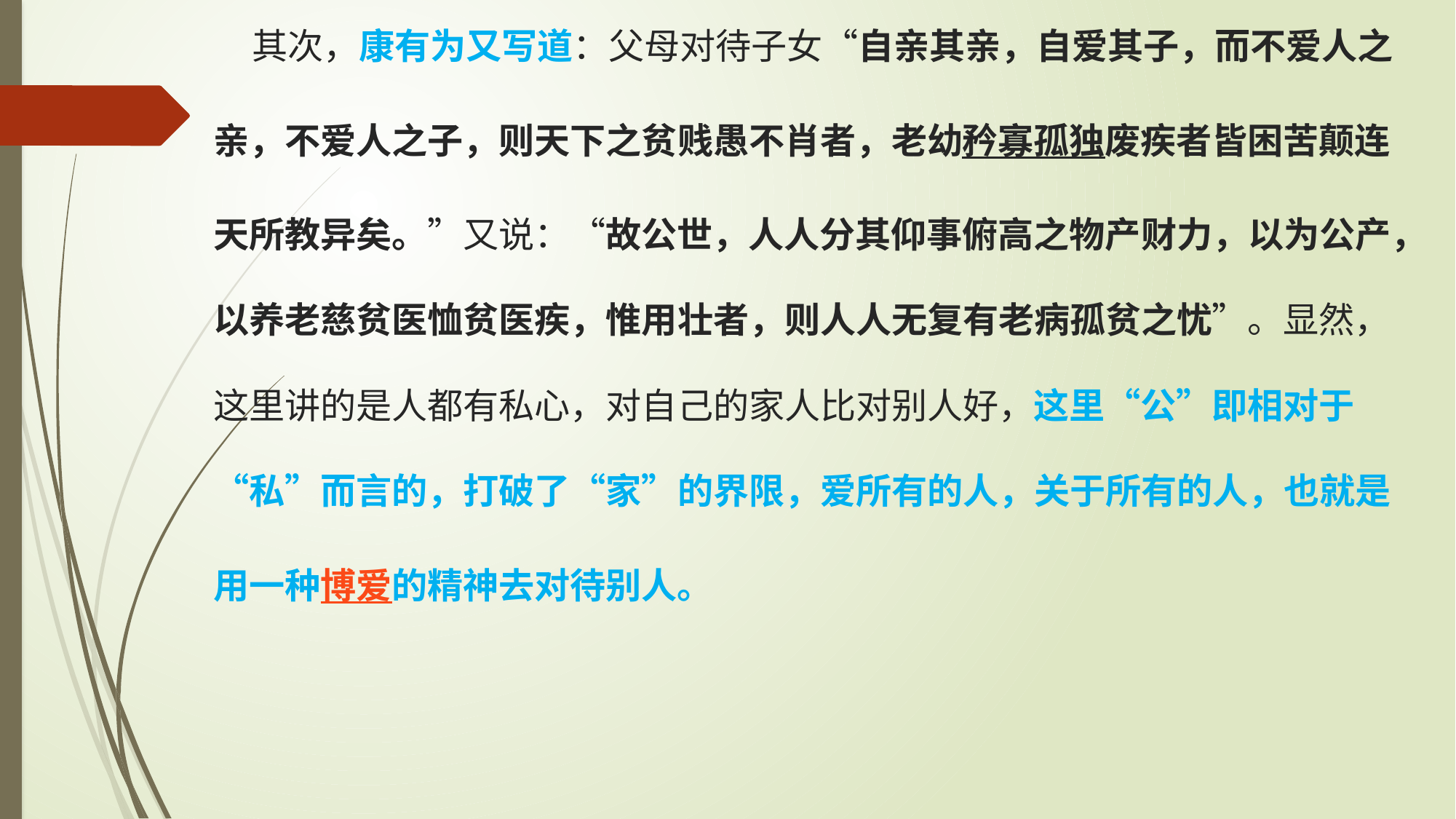

# 其次，康有为又写道：父母对待子女“自亲其亲，自爱其子，而不爱人之亲，不爱人之子，则天下之贫贱愚不肖者，老幼矜寡孤独废疾者皆困苦颠连天所教异矣。”又说：“故公世，人人分其仰事俯高之物产财力，以为公产，以养老慈贫医恤贫医疾，惟用壮者，则人人无复有老病孤贫之忧”。显然，这里讲的是人都有私心，对自己的家人比对别人好，这里“公”即相对于“私”而言的，打破了“家”的界限，爱所有的人，关于所有的人，也就是用一种博爱的精神去对待别人。